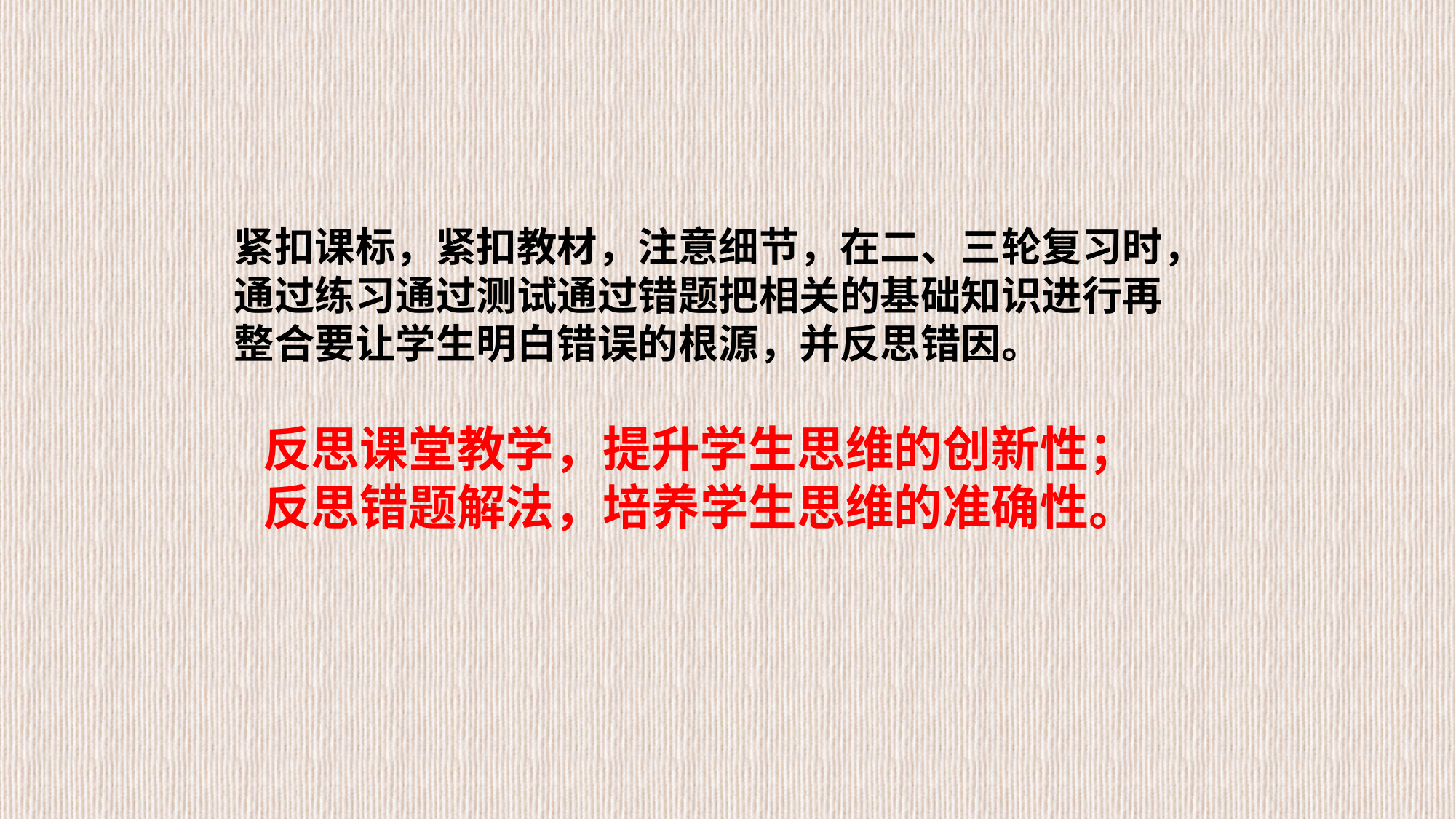

紧扣课标，紧扣教材，注意细节，在二、三轮复习时，通过练习通过测试通过错题把相关的基础知识进行再整合要让学生明白错误的根源，并反思错因。
反思课堂教学，提升学生思维的创新性；
反思错题解法，培养学生思维的准确性。